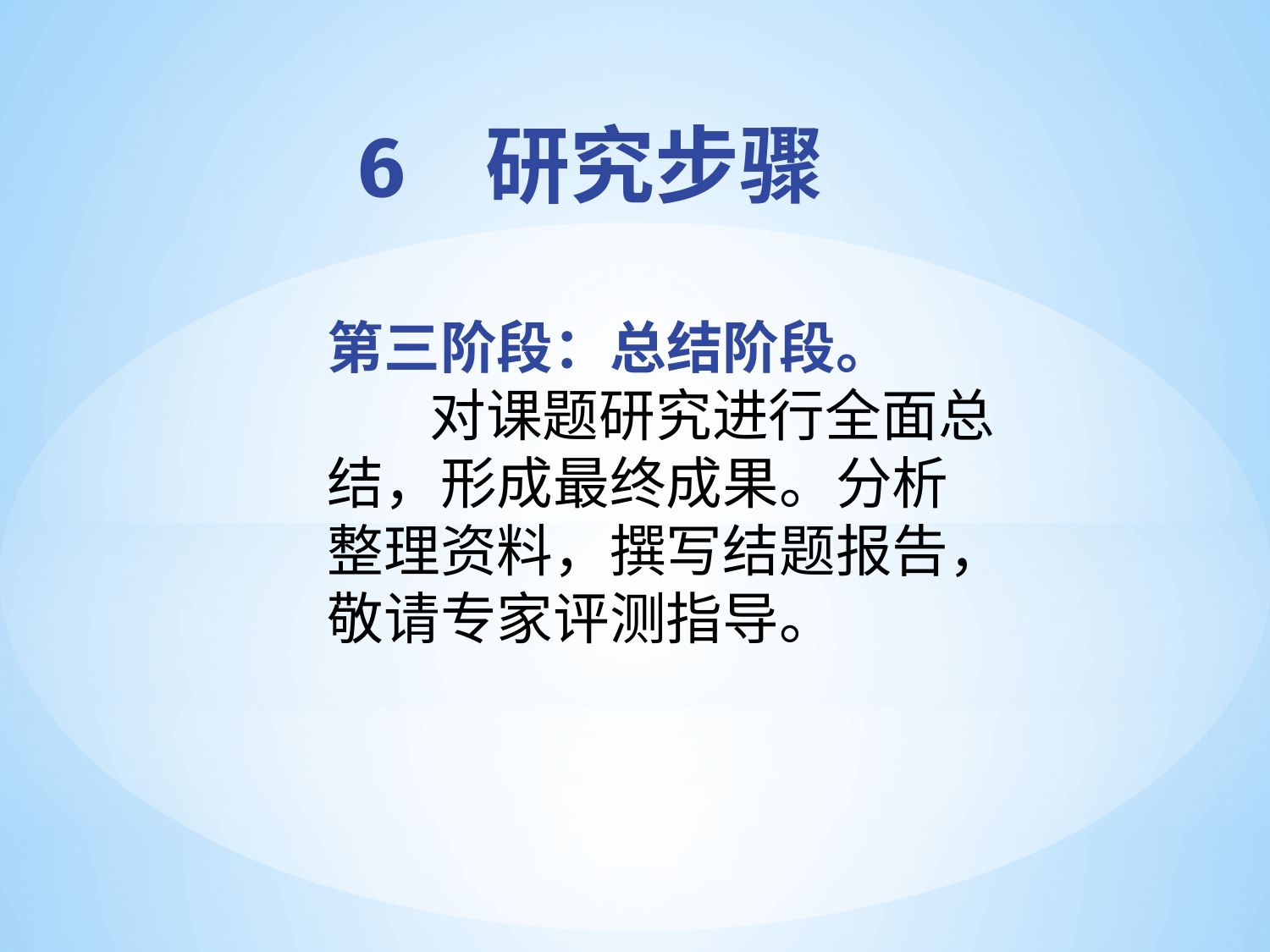

6   研究步骤
第三阶段：总结阶段。
       对课题研究进行全面总结，形成最终成果。分析整理资料，撰写结题报告，敬请专家评测指导。